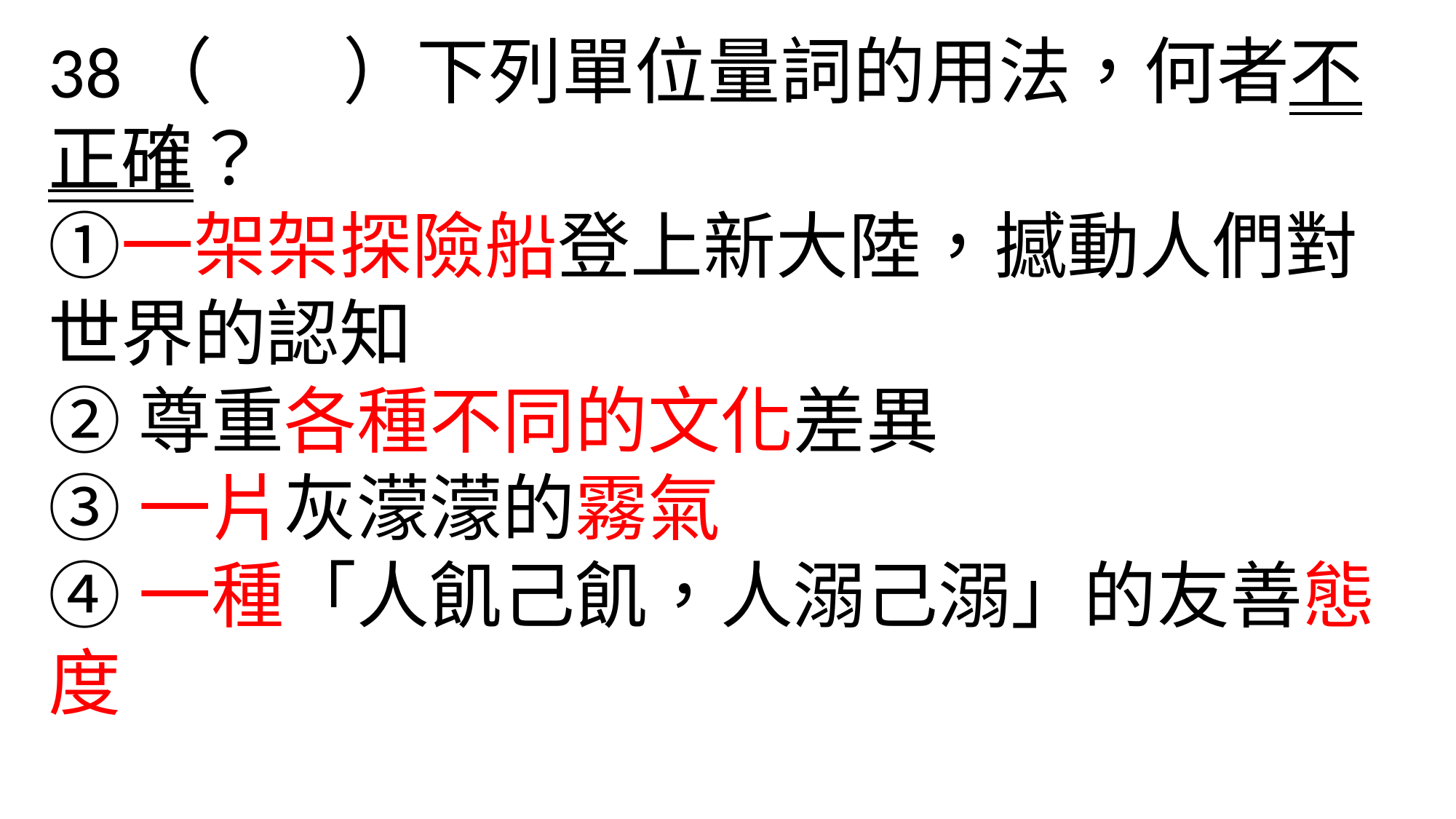

38（        ）下列單位量詞的用法，何者不正確？　
①一架架探險船登上新大陸，撼動人們對世界的認知
②尊重各種不同的文化差異
③一片灰濛濛的霧氣
④一種「人飢己飢，人溺己溺」的友善態度